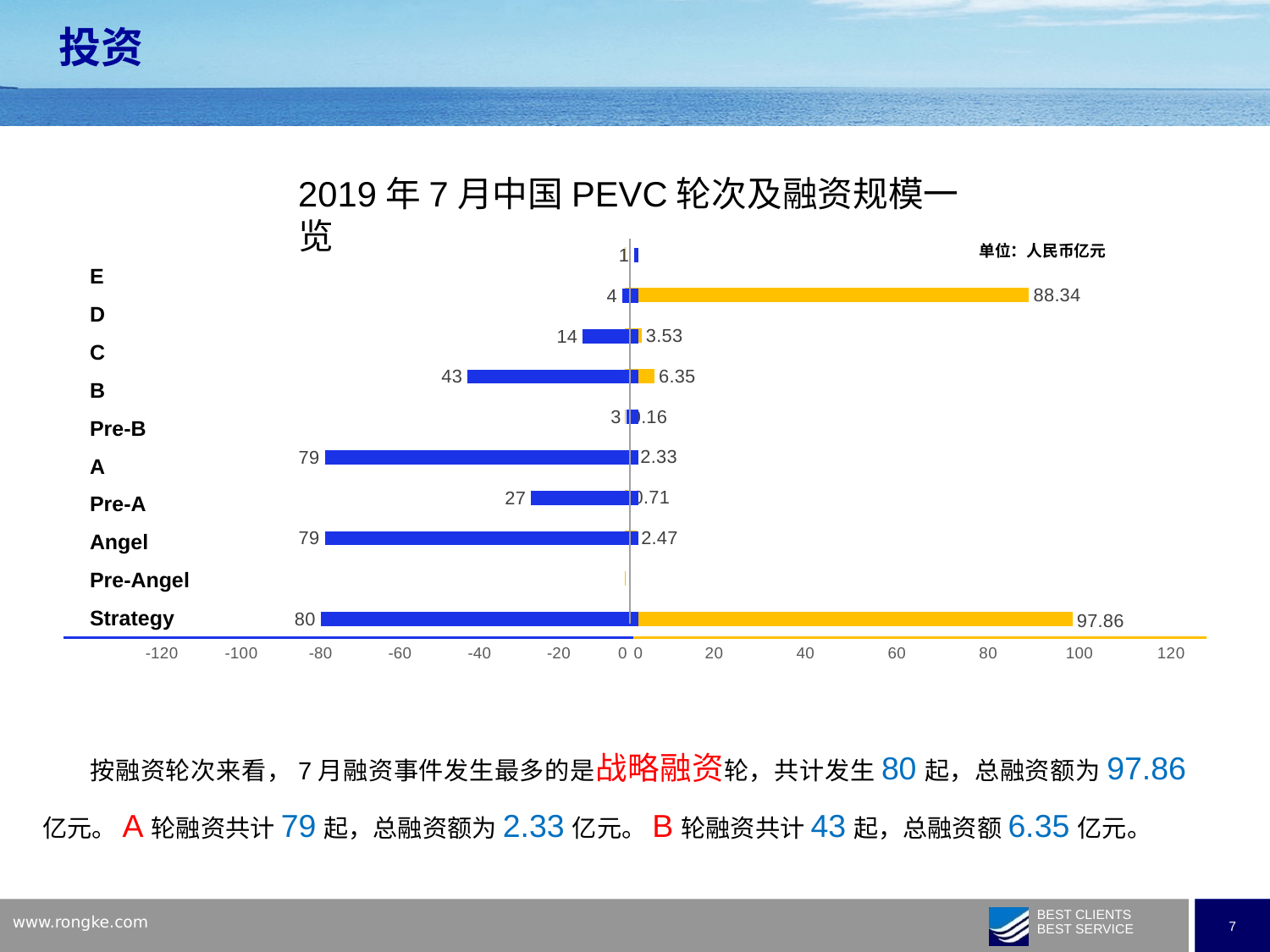

投资
2019年7月中国PEVC轮次及融资规模一览

### Chart

| Category | 融资规模（人民币 亿元） |
|---|---|
| Strategy | 97.85968501 |
| Pre-Angel | 0.0 |
| Angel | 2.47 |
| Pre-A | 0.71 |
| A | 2.33 |
| Pre-B | 0.16 |
| B | 6.35 |
| C | 3.53 |
| D | 88.34 |
| E | 0.0 |

### Chart

| Category | 案例次数 |
|---|---|
| Strategy | -80.0 |
| Pre-Angel | 0.0 |
| Angel | -79.0 |
| Pre-A | -27.0 |
| A | -79.0 |
| Pre-B | -3.0 |
| B | -43.0 |
| C | -14.0 |
| D | -4.0 |
| E | -1.0 |
单位：人民币亿元
E
D
C
B
Pre-B
A
Pre-A
Angel
Pre-Angel
Strategy
       按融资轮次来看，7月融资事件发生最多的是战略融资轮，共计发生80起，总融资额为97.86亿元。A轮融资共计79起，总融资额为2.33亿元。B轮融资共计43起，总融资额6.35亿元。